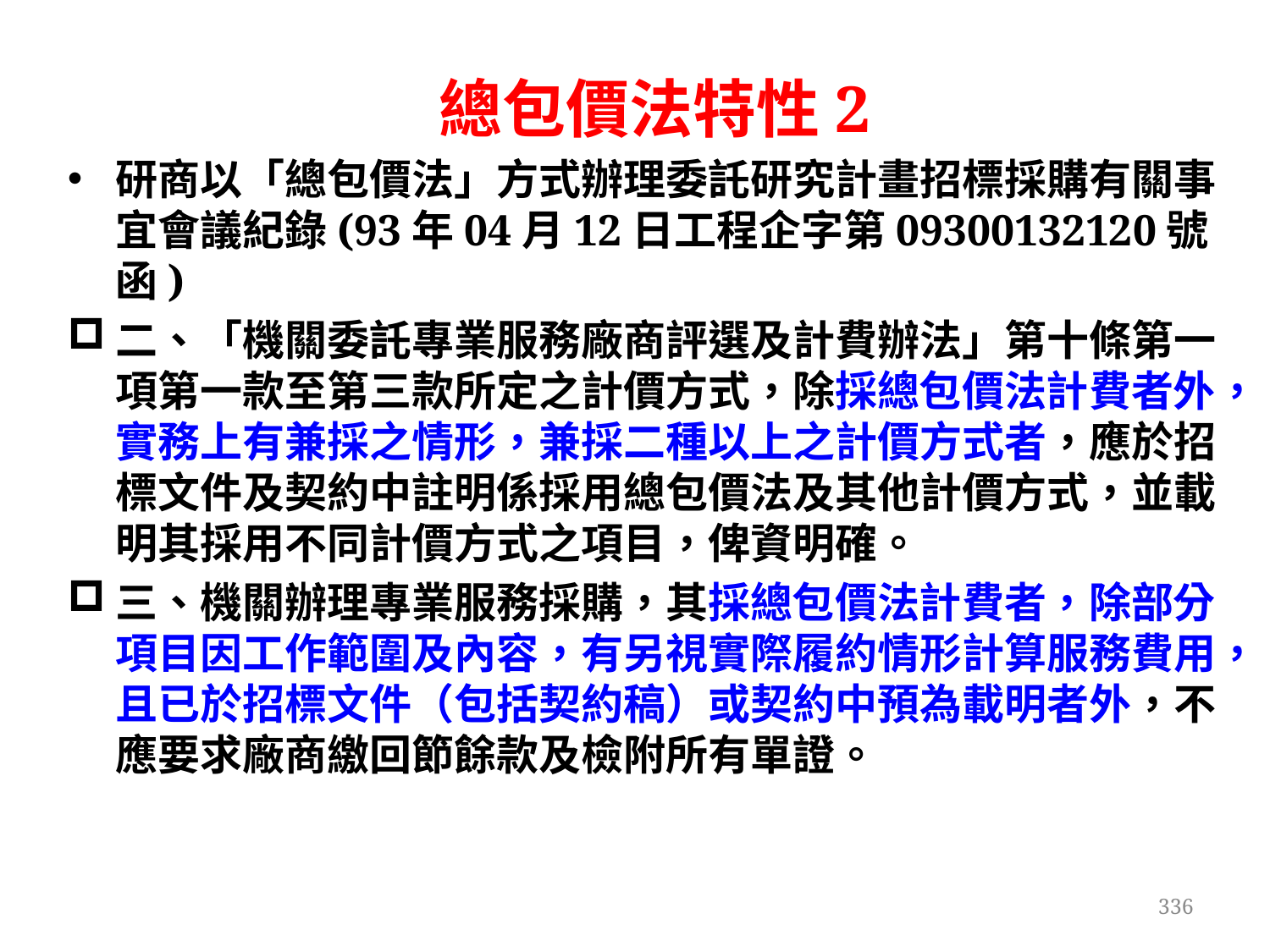

# 總包價法特性2
研商以「總包價法」方式辦理委託研究計畫招標採購有關事宜會議紀錄(93年04月12日工程企字第09300132120號函)
二、「機關委託專業服務廠商評選及計費辦法」第十條第一項第一款至第三款所定之計價方式，除採總包價法計費者外，實務上有兼採之情形，兼採二種以上之計價方式者，應於招標文件及契約中註明係採用總包價法及其他計價方式，並載明其採用不同計價方式之項目，俾資明確。
三、機關辦理專業服務採購，其採總包價法計費者，除部分項目因工作範圍及內容，有另視實際履約情形計算服務費用，且已於招標文件（包括契約稿）或契約中預為載明者外，不應要求廠商繳回節餘款及檢附所有單證。

336